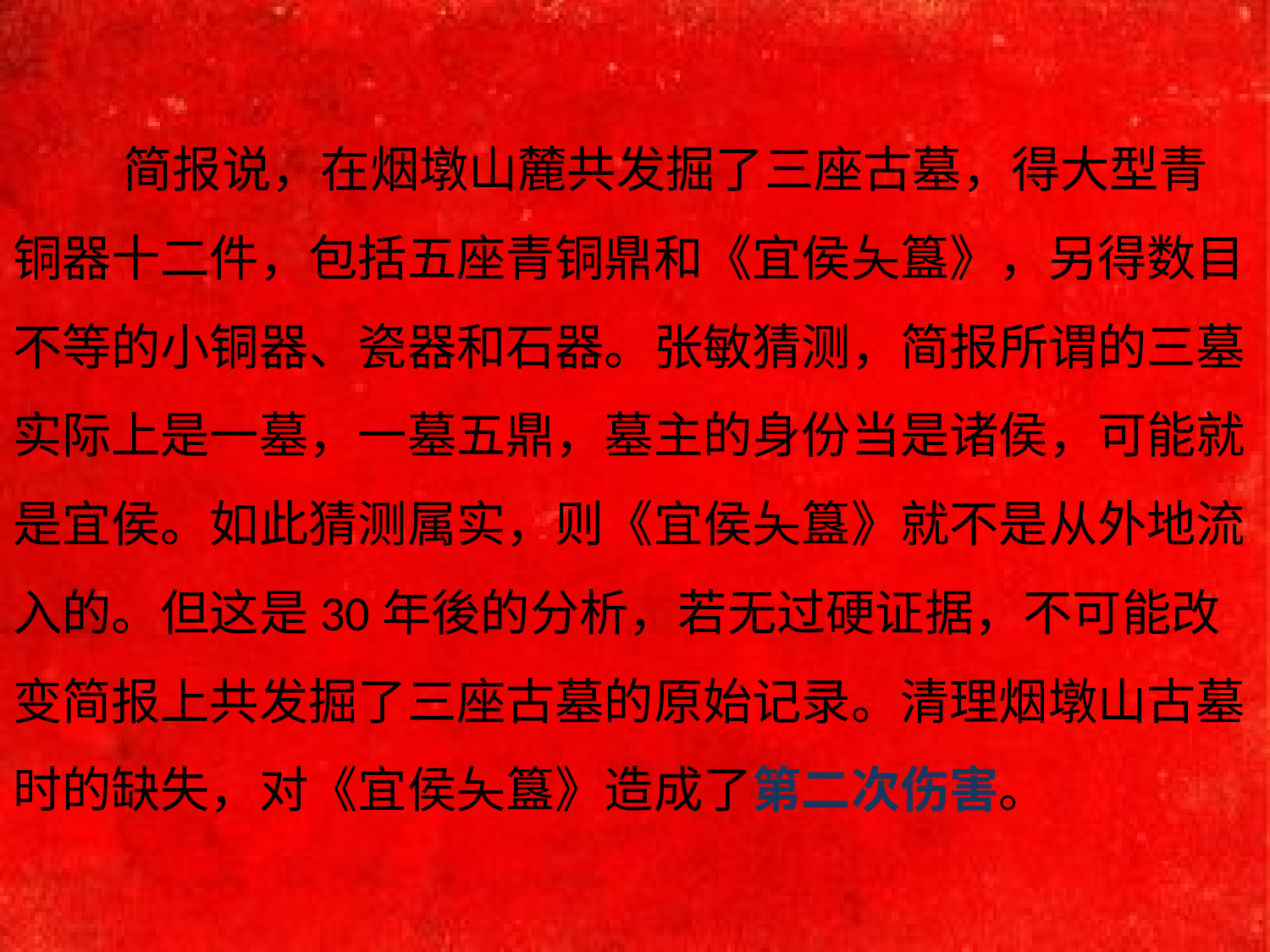

简报说，在烟墩山麓共发掘了三座古墓，得大型青铜器十二件，包括五座青铜鼎和《宜侯夨簋》，另得数目不等的小铜器、瓷器和石器。张敏猜测，简报所谓的三墓实际上是一墓，一墓五鼎，墓主的身份当是诸侯，可能就是宜侯。如此猜测属实，则《宜侯夨簋》就不是从外地流入的。但这是30年後的分析，若无过硬证据，不可能改变简报上共发掘了三座古墓的原始记录。清理烟墩山古墓时的缺失，对《宜侯夨簋》造成了第二次伤害。